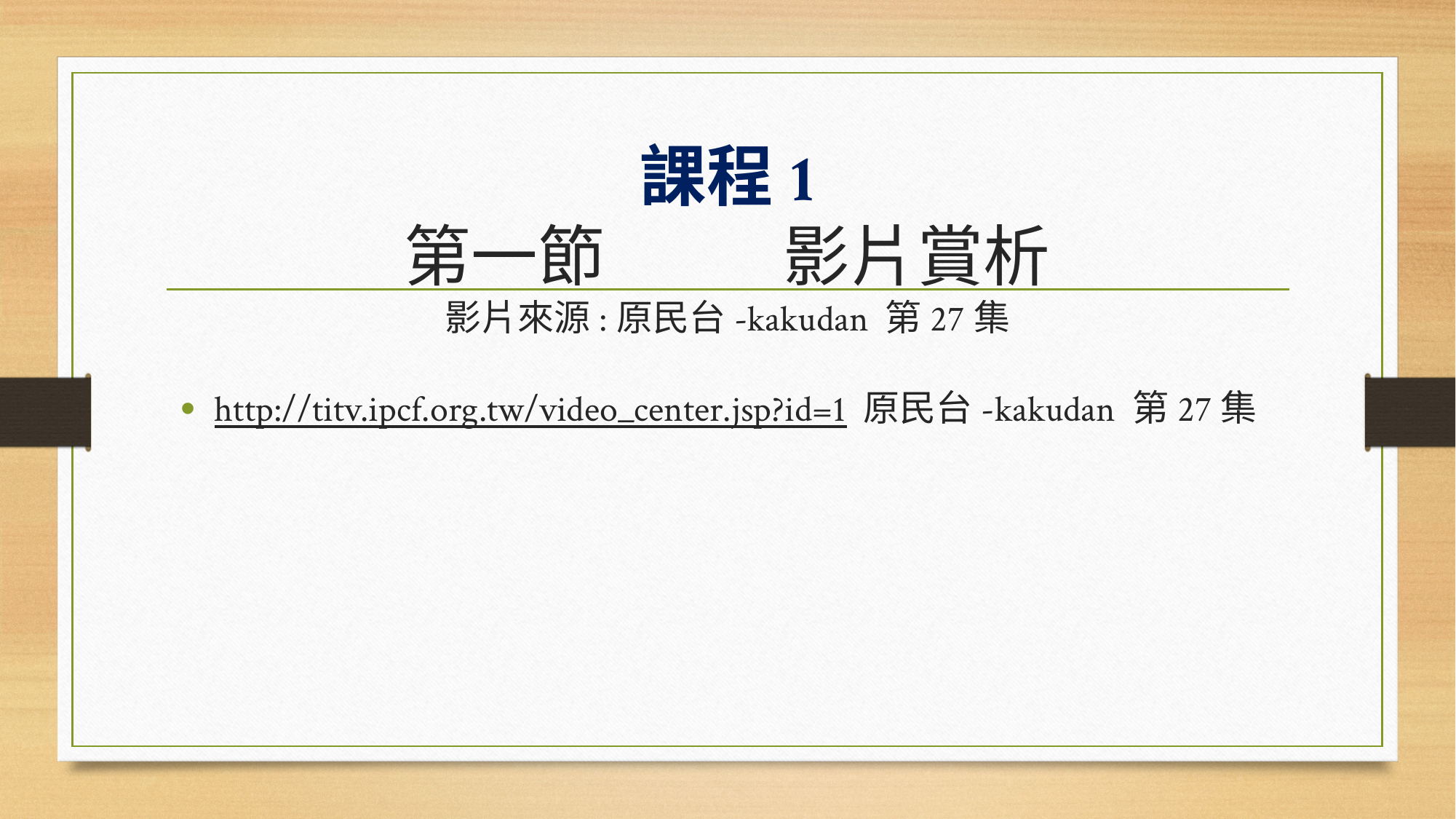

# 課程1 第一節            影片賞析 影片來源:原民台-kakudan 第27集
http://titv.ipcf.org.tw/video_center.jsp?id=1 原民台-kakudan 第27集